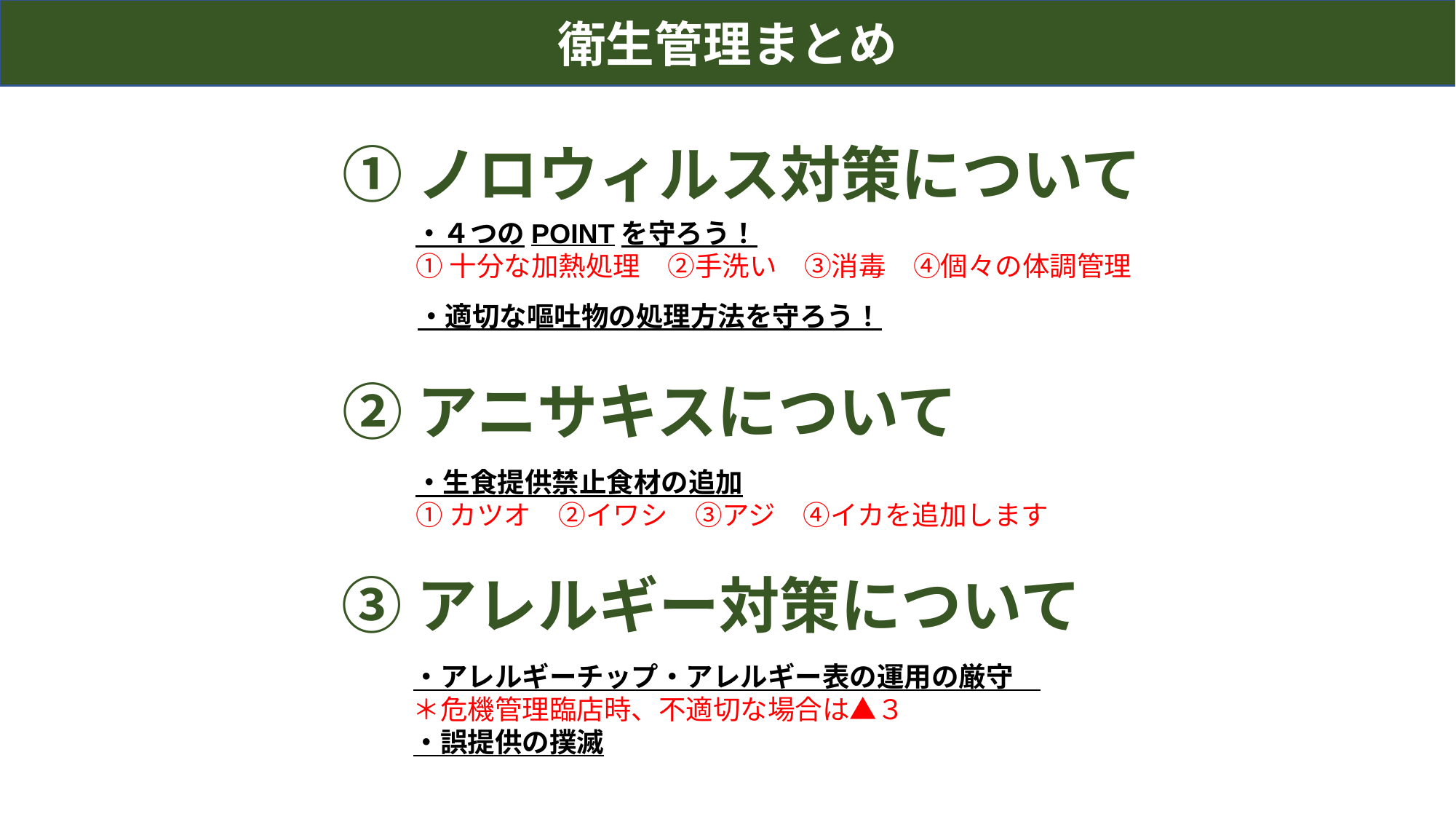

衛生管理まとめ
①ノロウィルス対策について

・４つのPOINTを守ろう！
①十分な加熱処理　②手洗い　③消毒　④個々の体調管理
・適切な嘔吐物の処理方法を守ろう！
②アニサキスについて
・生食提供禁止食材の追加
①カツオ　②イワシ　③アジ　④イカを追加します
③アレルギー対策について
・アレルギーチップ・アレルギー表の運用の厳守　＊危機管理臨店時、不適切な場合は▲３
・誤提供の撲滅